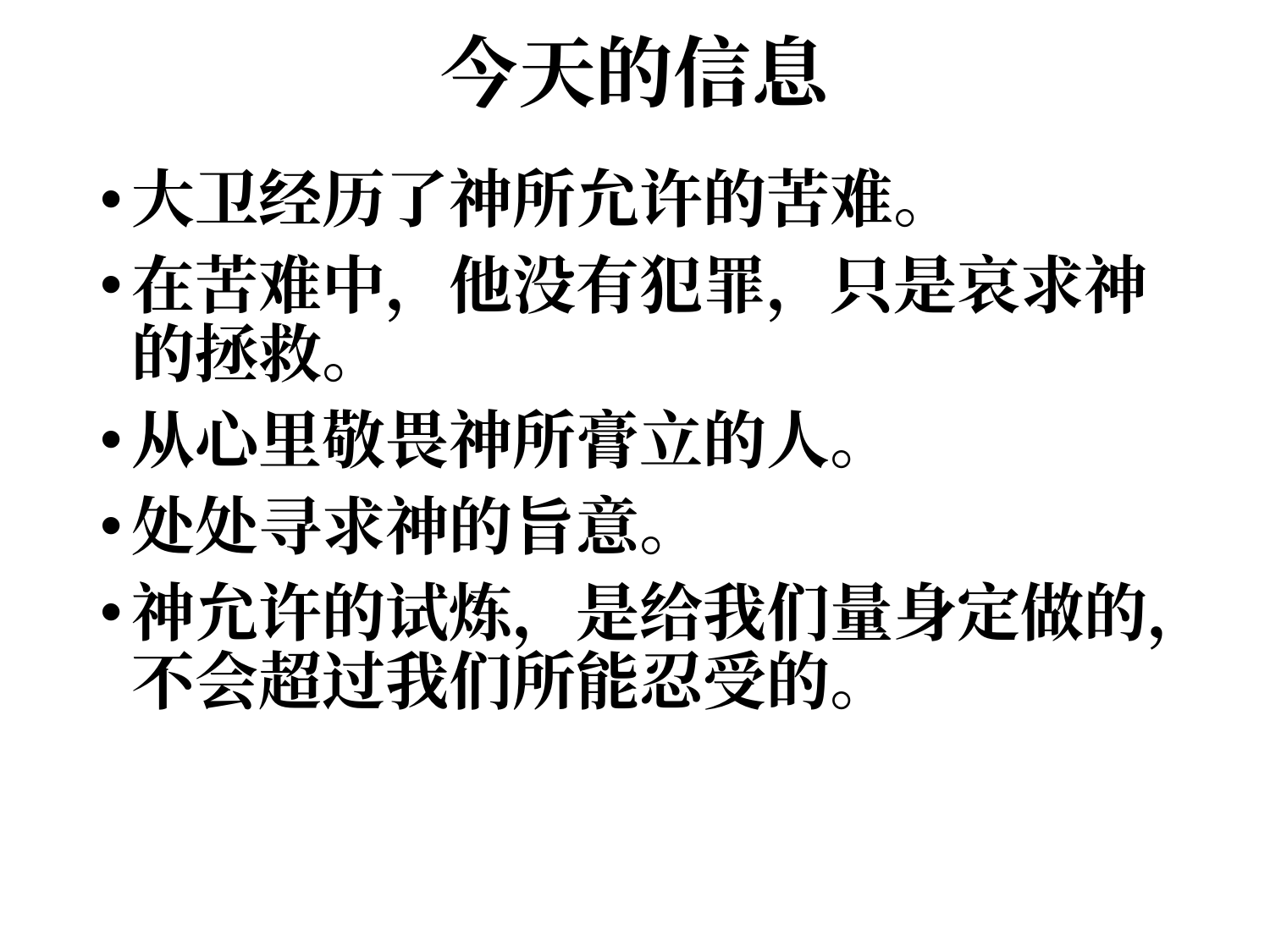

# 今天的信息
大卫经历了神所允许的苦难。
在苦难中，他没有犯罪，只是哀求神的拯救。
从心里敬畏神所膏立的人。
处处寻求神的旨意。
神允许的试炼，是给我们量身定做的，不会超过我们所能忍受的。